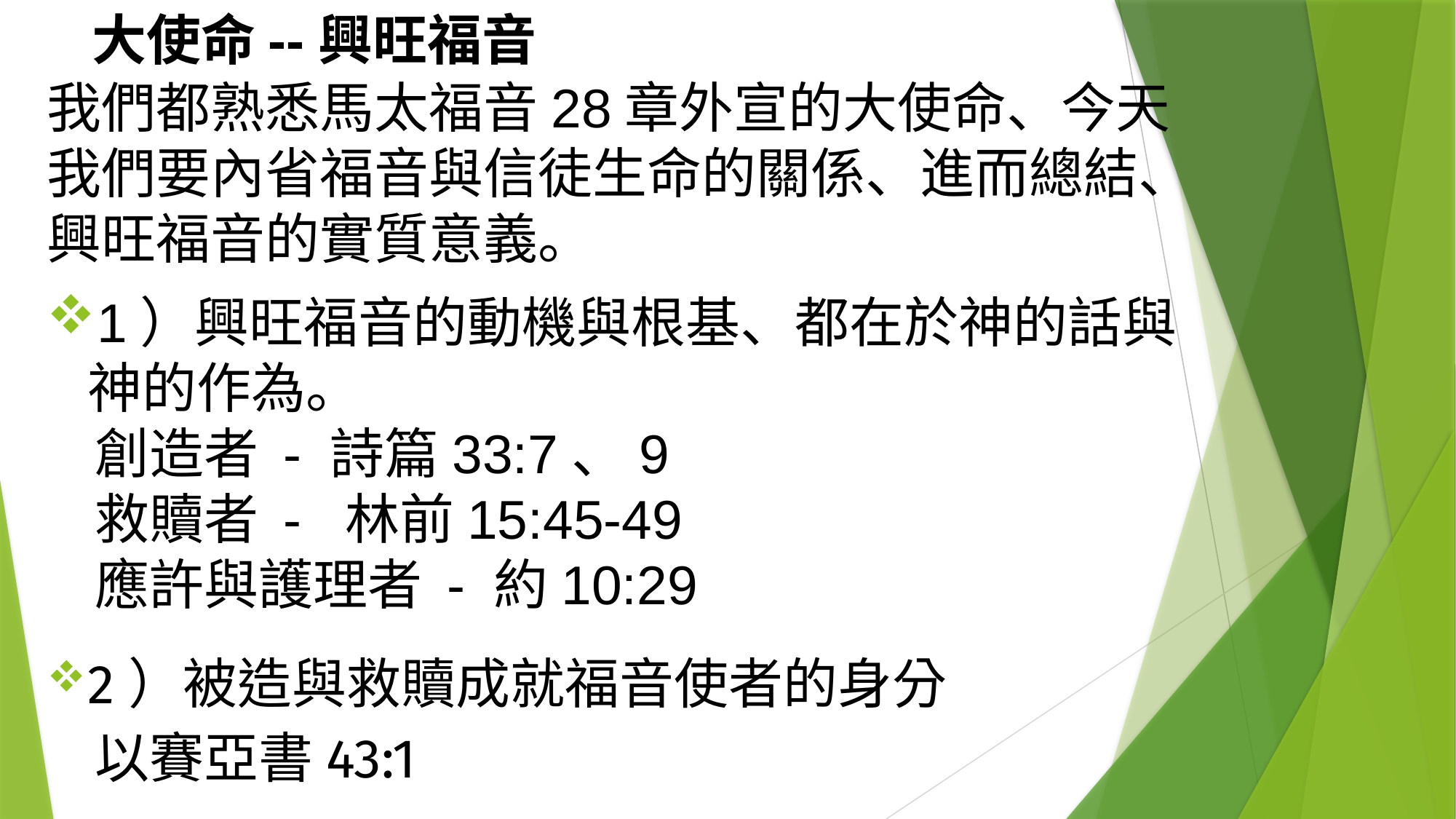

# 大使命--興旺福音
我們都熟悉馬太福音28章外宣的大使命、今天我們要內省福音與信徒生命的關係、進而總結、興旺福音的實質意義。

1）興旺福音的動機與根基、都在於神的話與神的作為。
創造者 - 詩篇33:7、9
救贖者 -  林前15:45-49
應許與護理者 - 約10:29

2）被造與救贖成就福音使者的身分
以賽亞書43:1